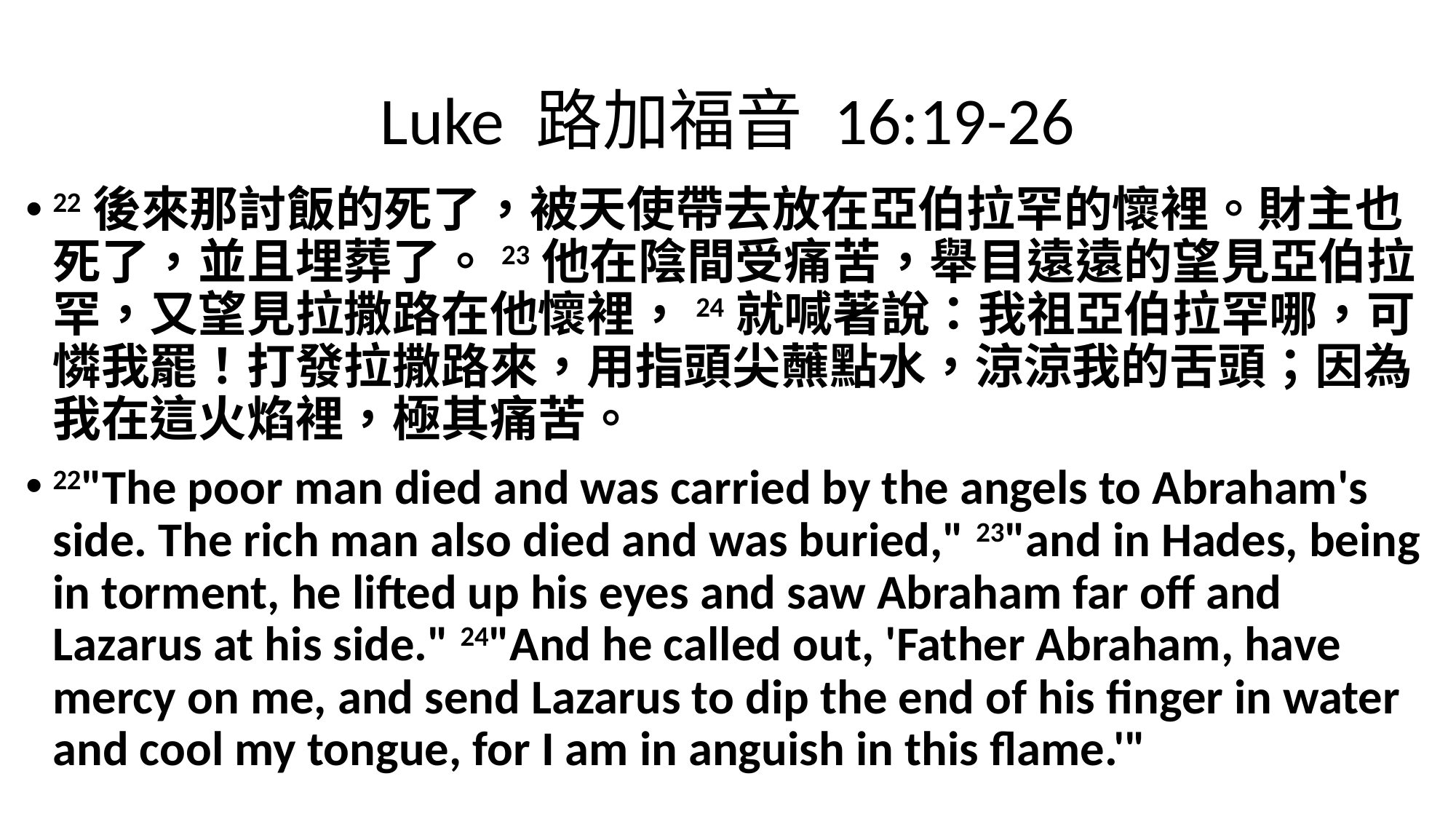

# Luke 路加福音 16:19-26
22後來那討飯的死了，被天使帶去放在亞伯拉罕的懷裡。財主也死了，並且埋葬了。23他在陰間受痛苦，舉目遠遠的望見亞伯拉罕，又望見拉撒路在他懷裡，24就喊著說：我祖亞伯拉罕哪，可憐我罷！打發拉撒路來，用指頭尖蘸點水，涼涼我的舌頭；因為我在這火焰裡，極其痛苦。
22"The poor man died and was carried by the angels to Abraham's side. The rich man also died and was buried," 23"and in Hades, being in torment, he lifted up his eyes and saw Abraham far off and Lazarus at his side." 24"And he called out, 'Father Abraham, have mercy on me, and send Lazarus to dip the end of his finger in water and cool my tongue, for I am in anguish in this flame.'"